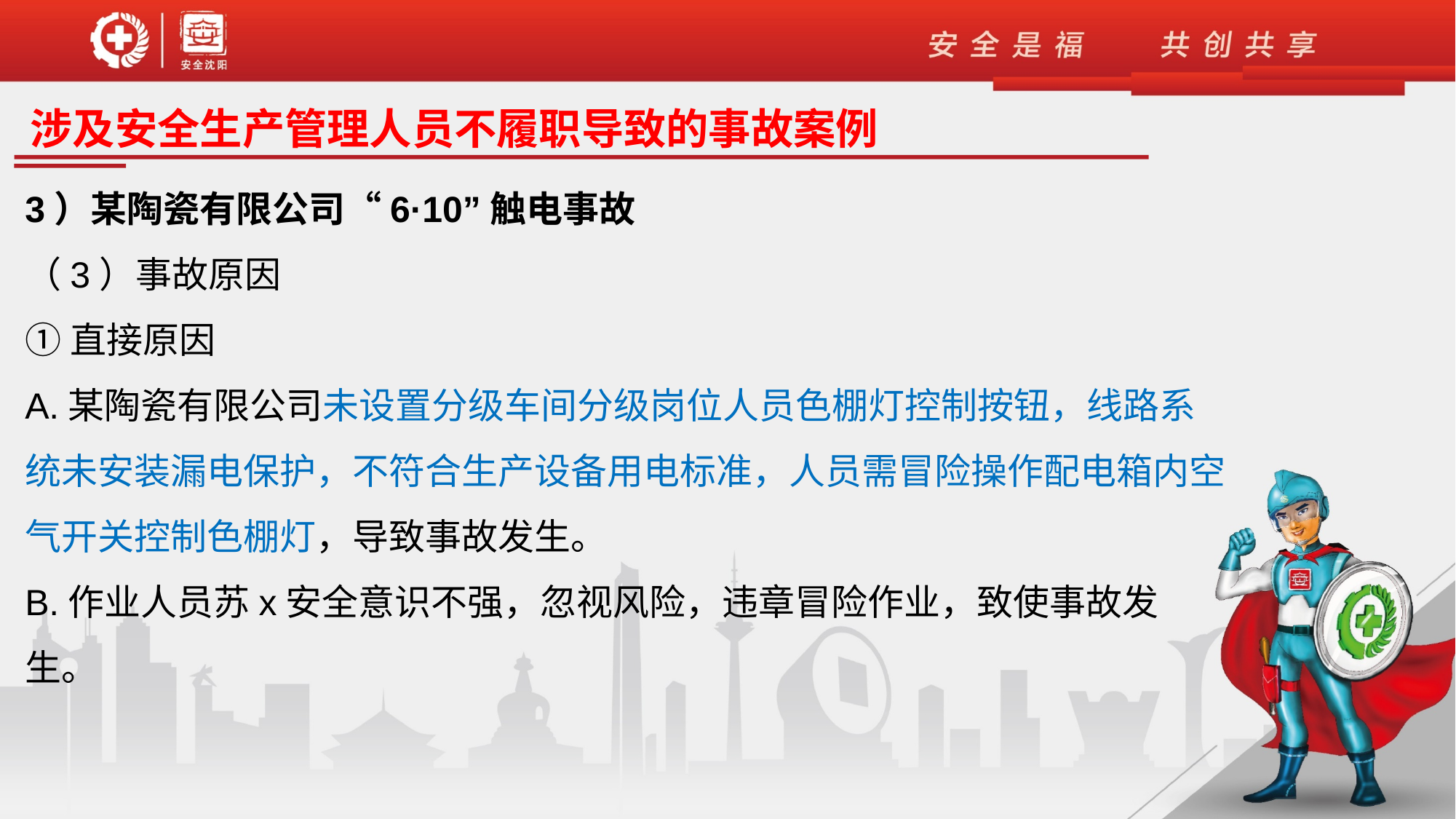

涉及安全生产管理人员不履职导致的事故案例

3）某陶瓷有限公司“6·10”触电事故
（3）事故原因
①直接原因
A.某陶瓷有限公司未设置分级车间分级岗位人员色棚灯控制按钮，线路系统未安装漏电保护，不符合生产设备用电标准，人员需冒险操作配电箱内空气开关控制色棚灯，导致事故发生。
B.作业人员苏x安全意识不强，忽视风险，违章冒险作业，致使事故发生。